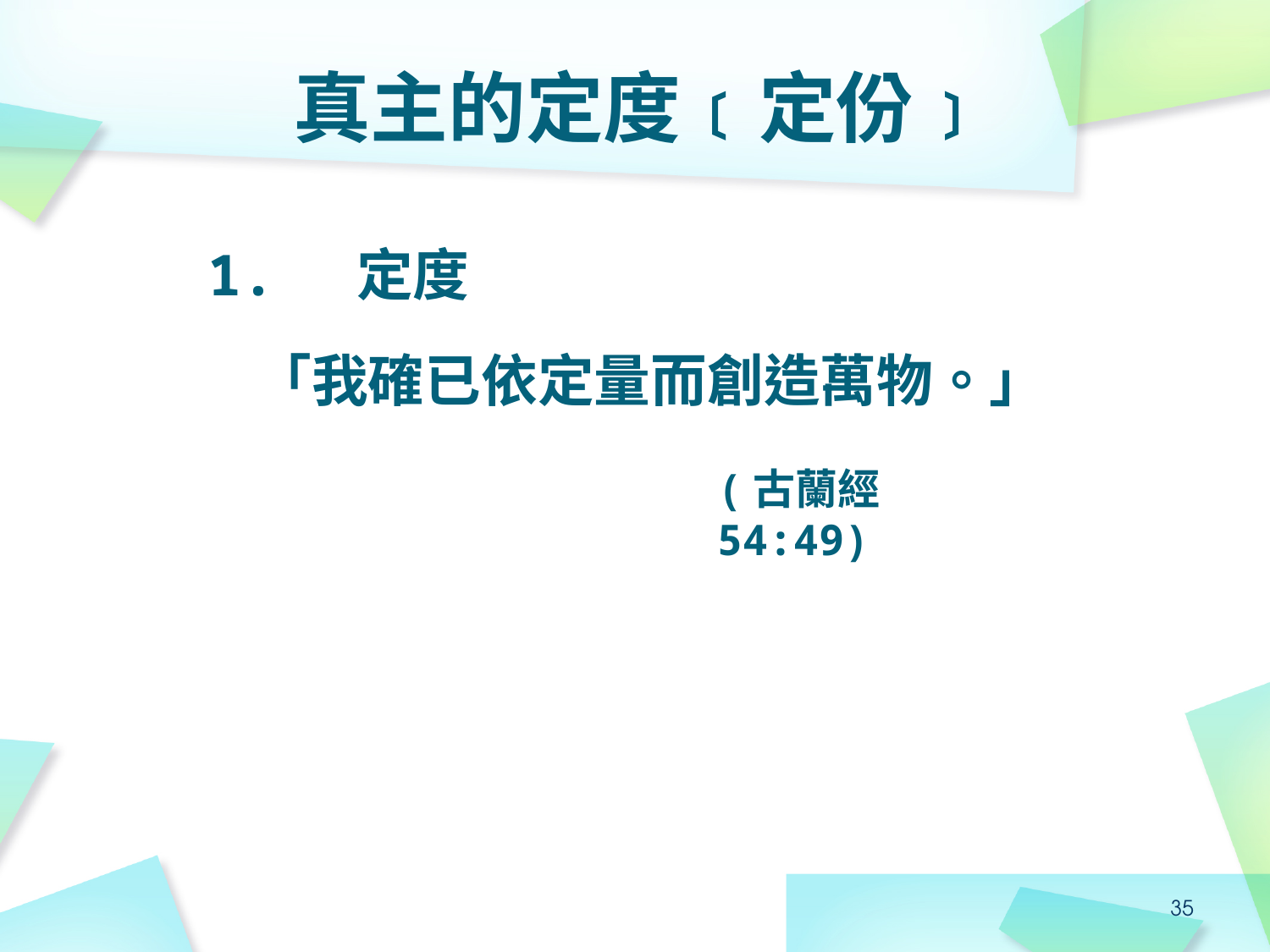

# 真主的定度﹝定份﹞
1.  定度
	「我確已依定量而創造萬物。」

(古蘭經 54:49)
35